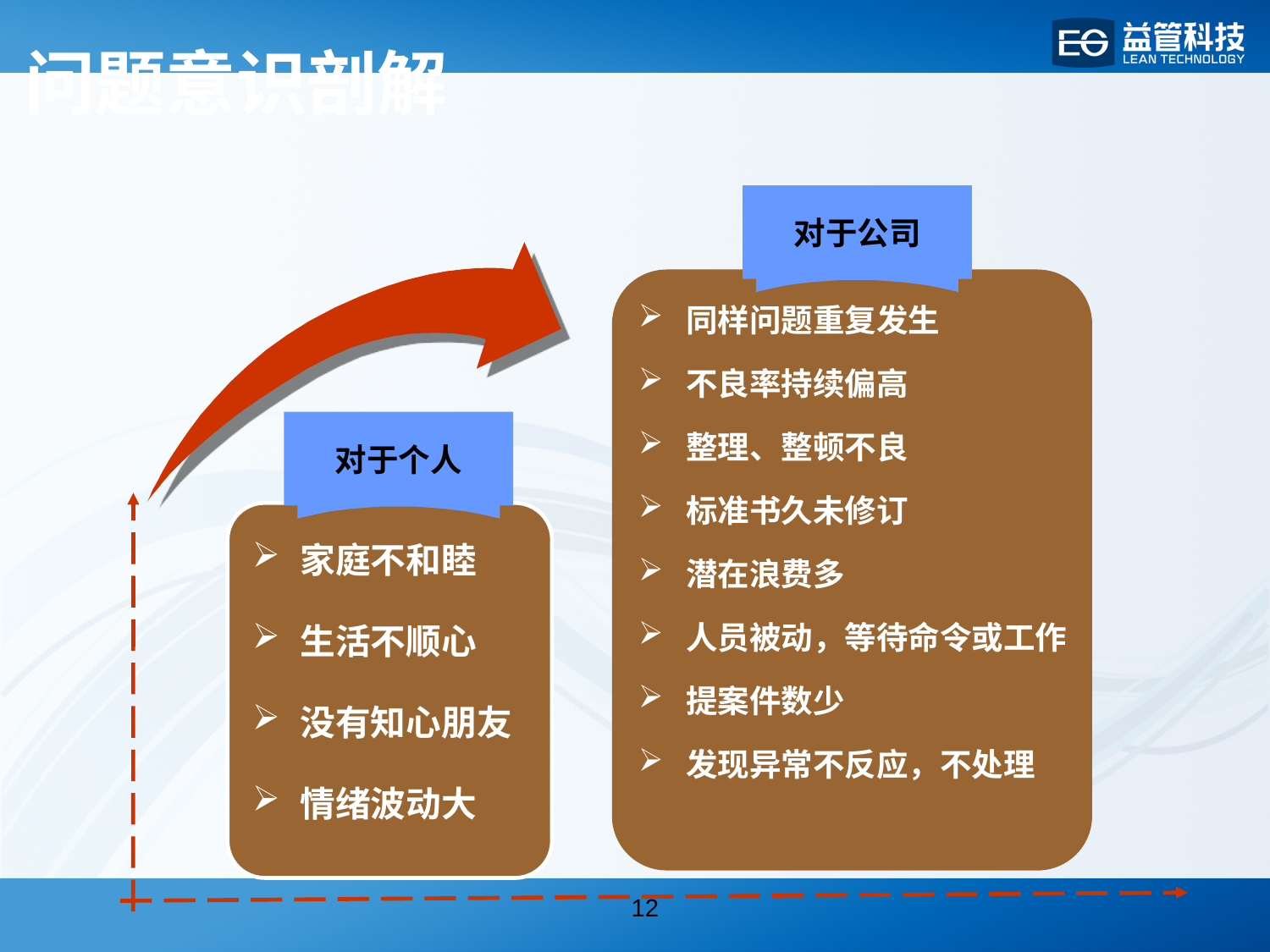

# 问题意识剖解
对于公司

同样问题重复发生
不良率持续偏高
整理、整顿不良
标准书久未修订
潜在浪费多
人员被动，等待命令或工作
提案件数少
发现异常不反应，不处理
对于个人

家庭不和睦
生活不顺心
没有知心朋友
情绪波动大